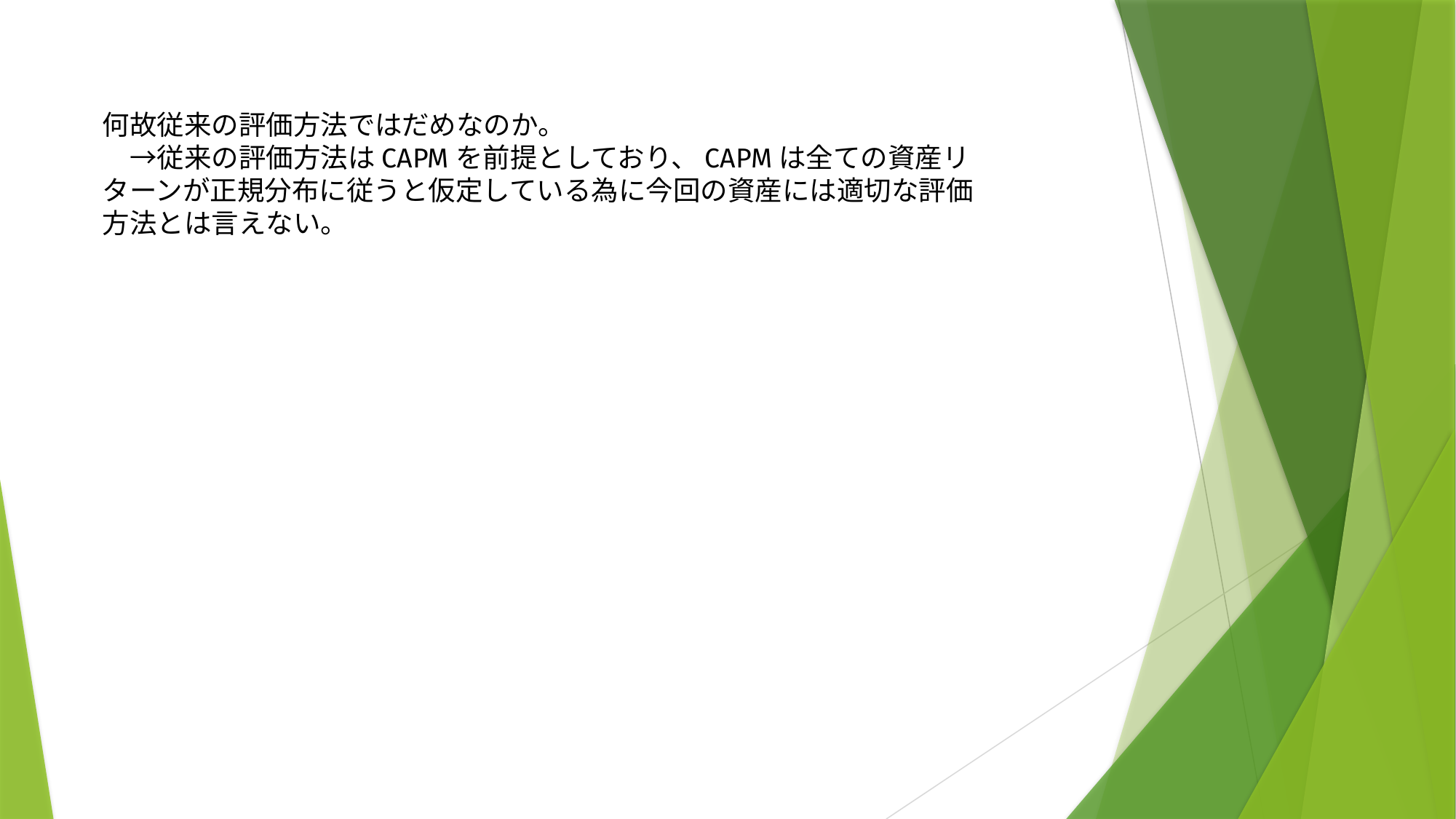

何故従来の評価方法ではだめなのか。
　→従来の評価方法はCAPMを前提としており、CAPMは全ての資産リターンが正規分布に従うと仮定している為に今回の資産には適切な評価方法とは言えない。